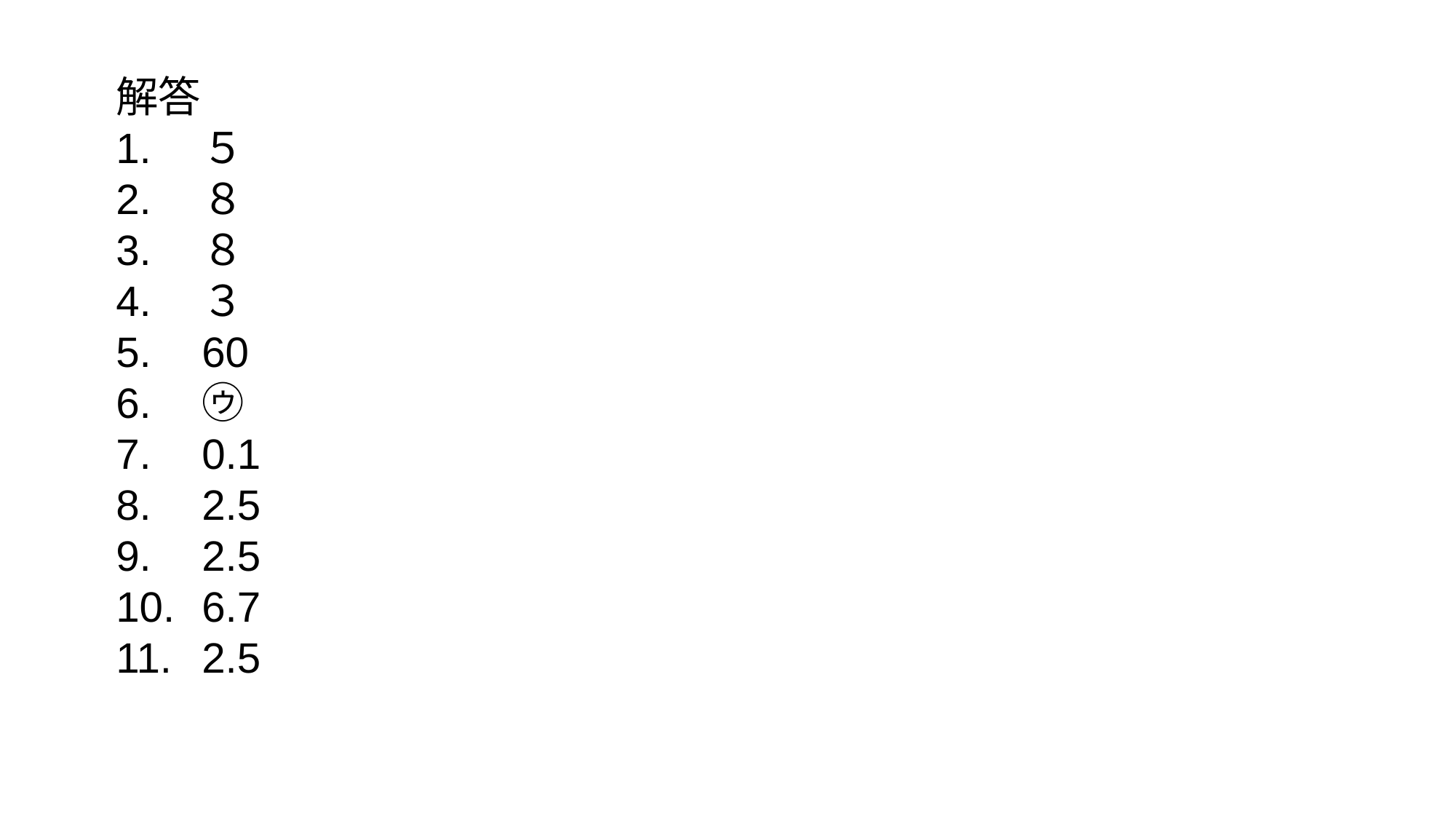

解答
５
８
８
３
60
㋒
0.1
2.5
2.5
6.7
2.5